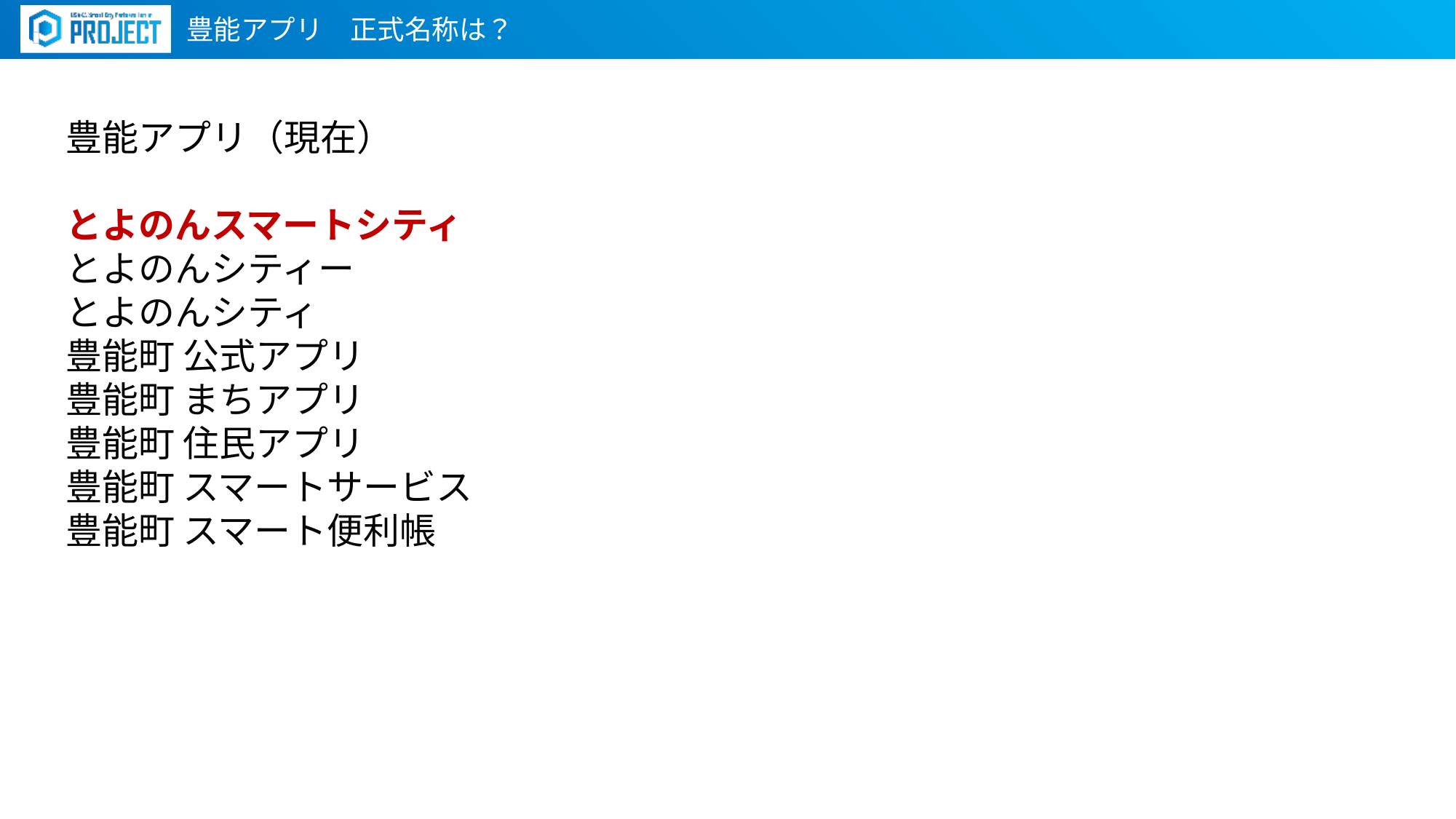

豊能アプリ　正式名称は？
豊能アプリ（現在）

とよのんスマートシティ
とよのんシティー
とよのんシティ
豊能町 公式アプリ
豊能町 まちアプリ
豊能町 住民アプリ
豊能町 スマートサービス
豊能町 スマート便利帳